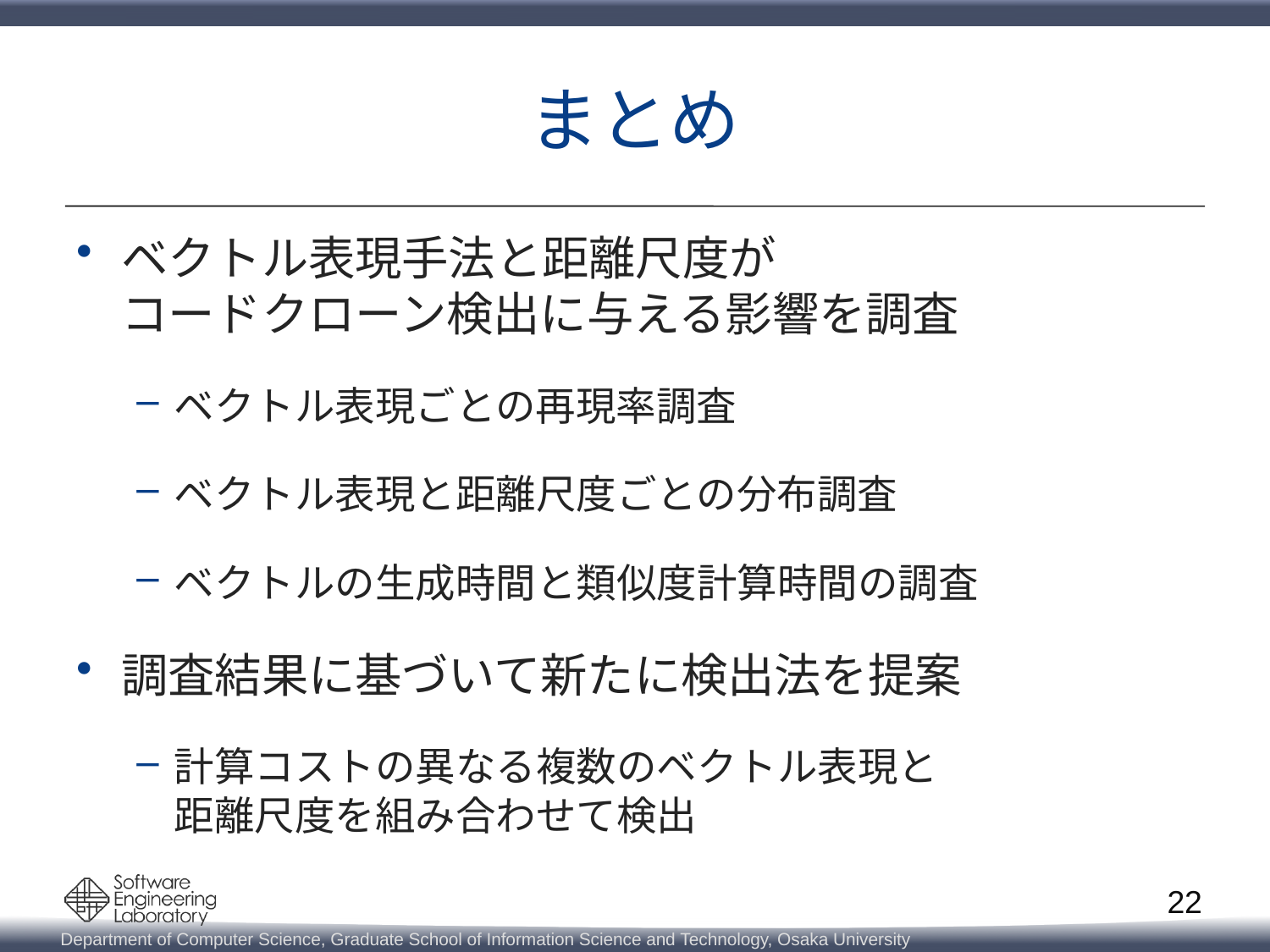

# まとめ
ベクトル表現手法と距離尺度が
コードクローン検出に与える影響を調査
ベクトル表現ごとの再現率調査
ベクトル表現と距離尺度ごとの分布調査
ベクトルの生成時間と類似度計算時間の調査
調査結果に基づいて新たに検出法を提案
計算コストの異なる複数のベクトル表現と
距離尺度を組み合わせて検出
22